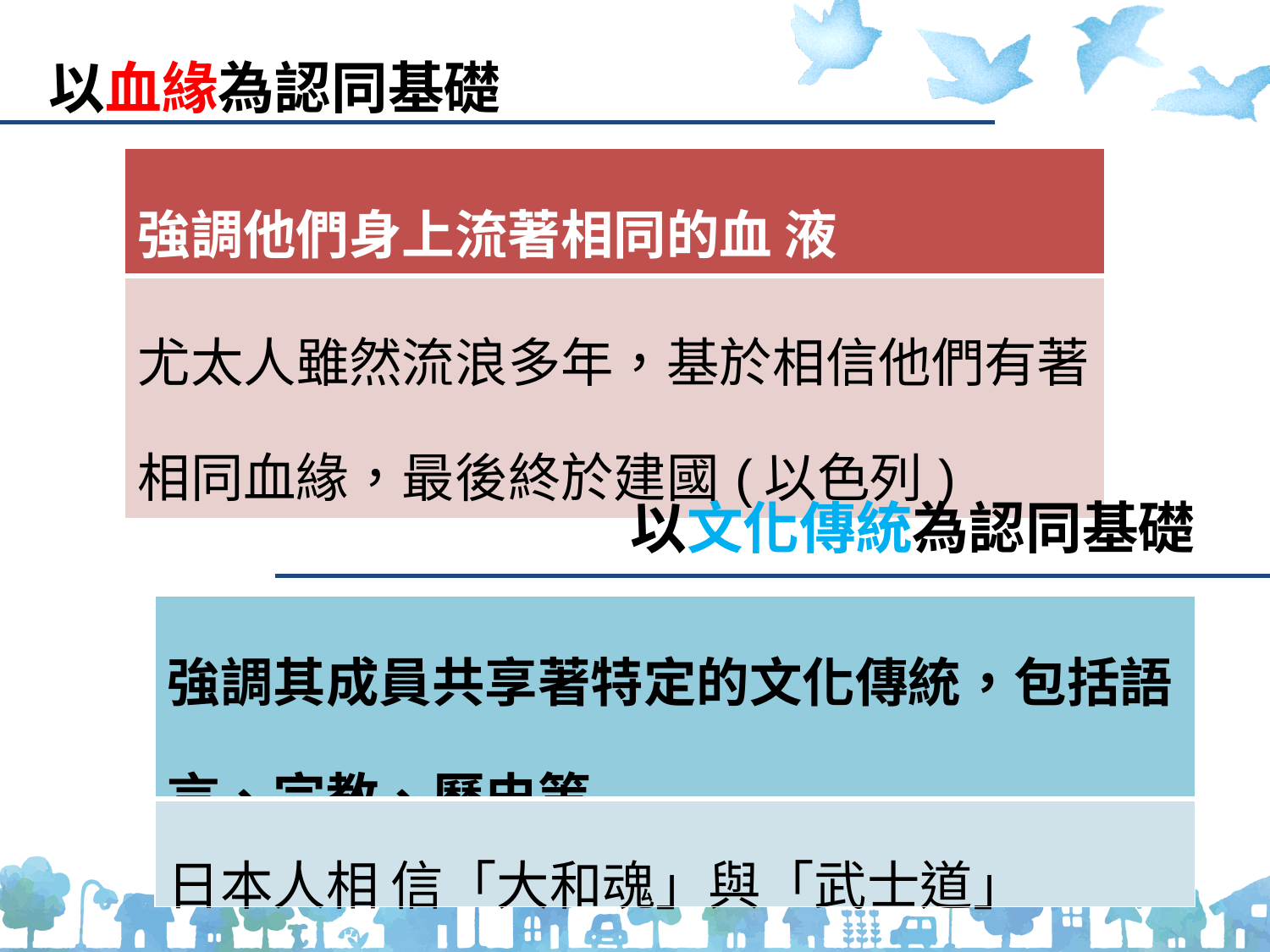

以血緣為認同基礎
| 強調他們身上流著相同的血 液 |
| --- |
| 尤太人雖然流浪多年，基於相信他們有著相同血緣，最後終於建國(以色列) |
以文化傳統為認同基礎
| 強調其成員共享著特定的文化傳統，包括語言、宗教、歷史等 |
| --- |
| 日本人相 信「大和魂」與「武士道」 |